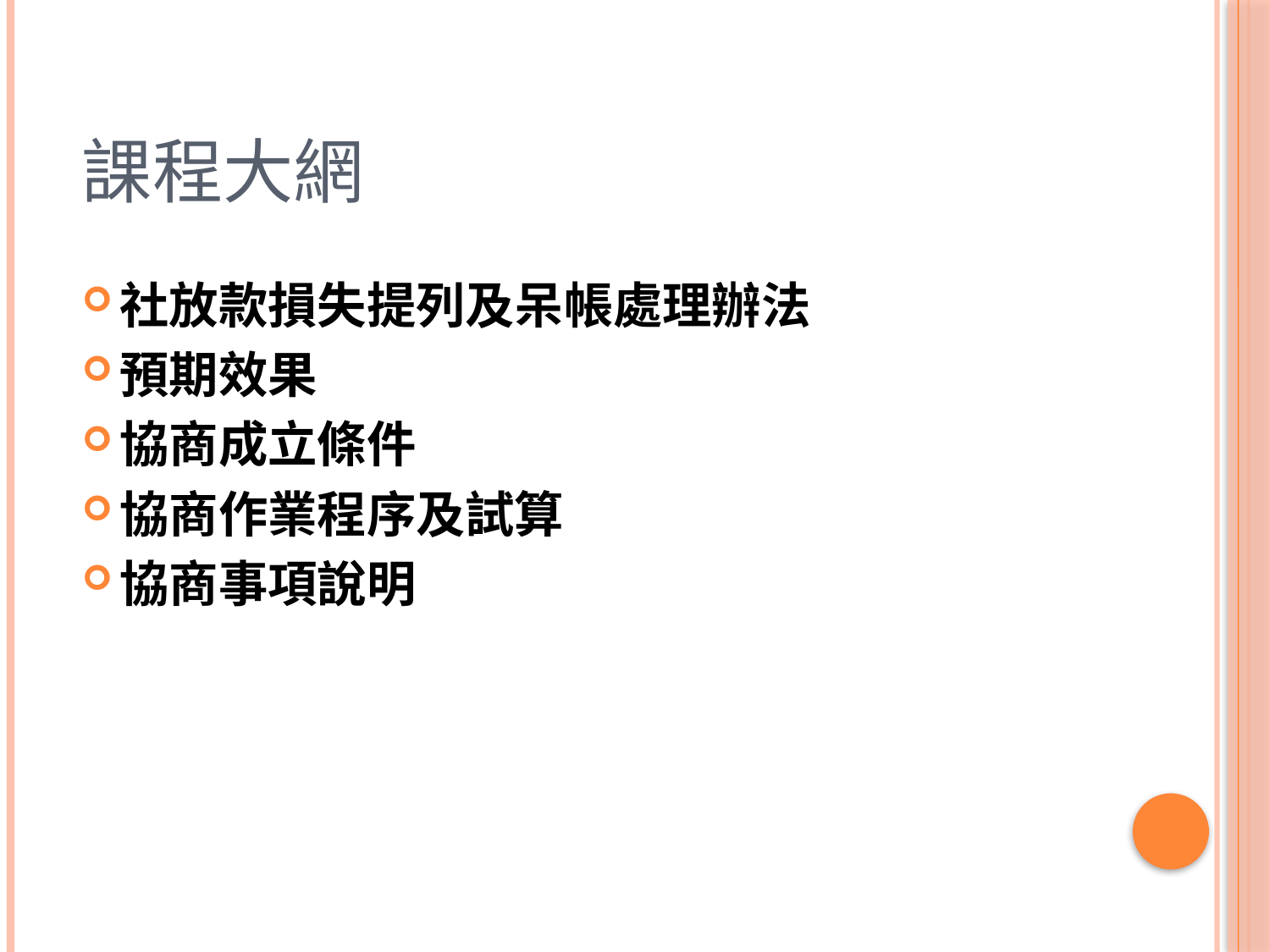

# 課程大網
社放款損失提列及呆帳處理辦法
預期效果
協商成立條件
協商作業程序及試算
協商事項說明